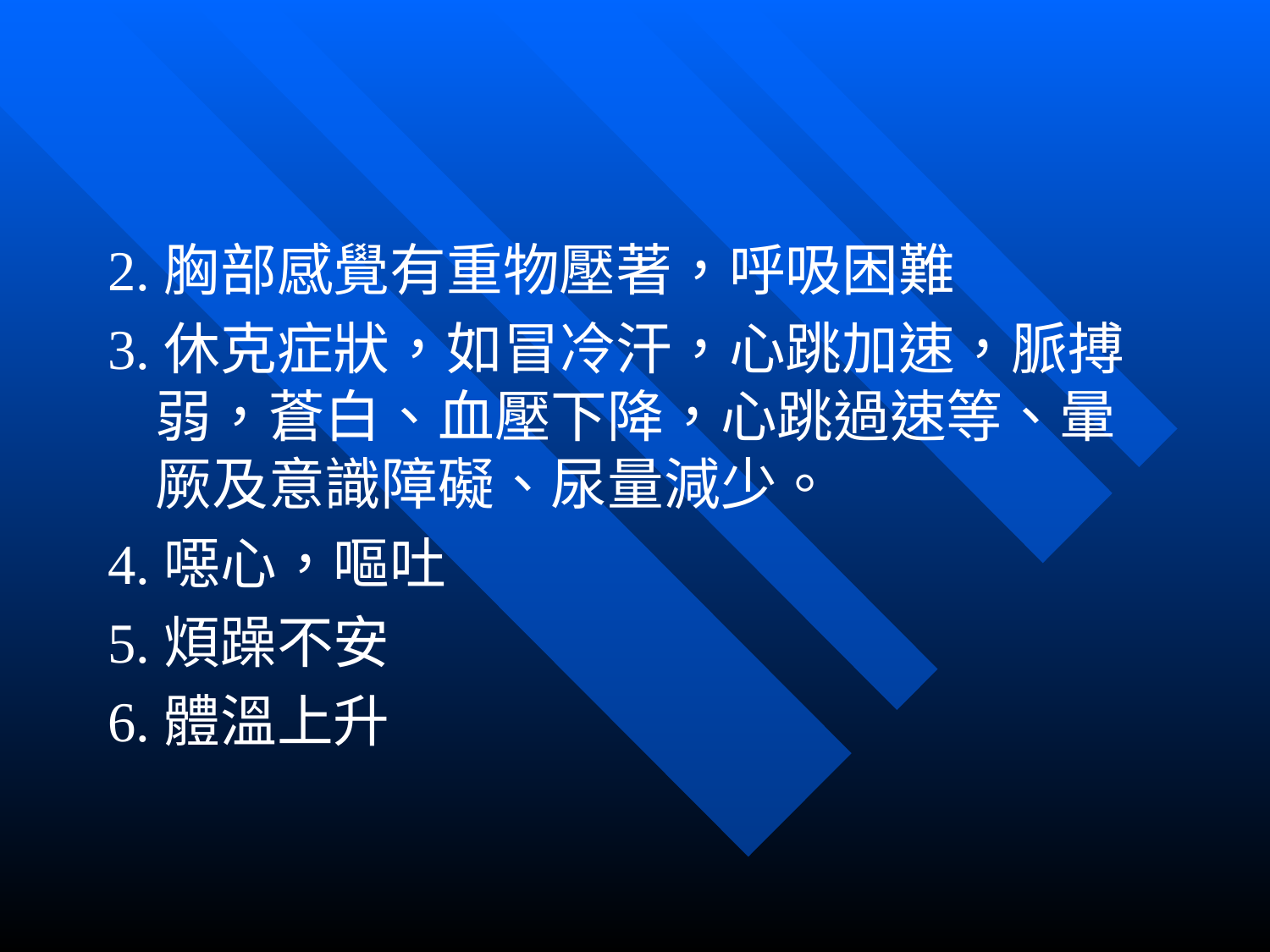

#
2.胸部感覺有重物壓著，呼吸困難
3.休克症狀，如冒冷汗，心跳加速，脈搏弱，蒼白、血壓下降，心跳過速等、暈厥及意識障礙、尿量減少。
4.噁心，嘔吐
5.煩躁不安
6.體溫上升